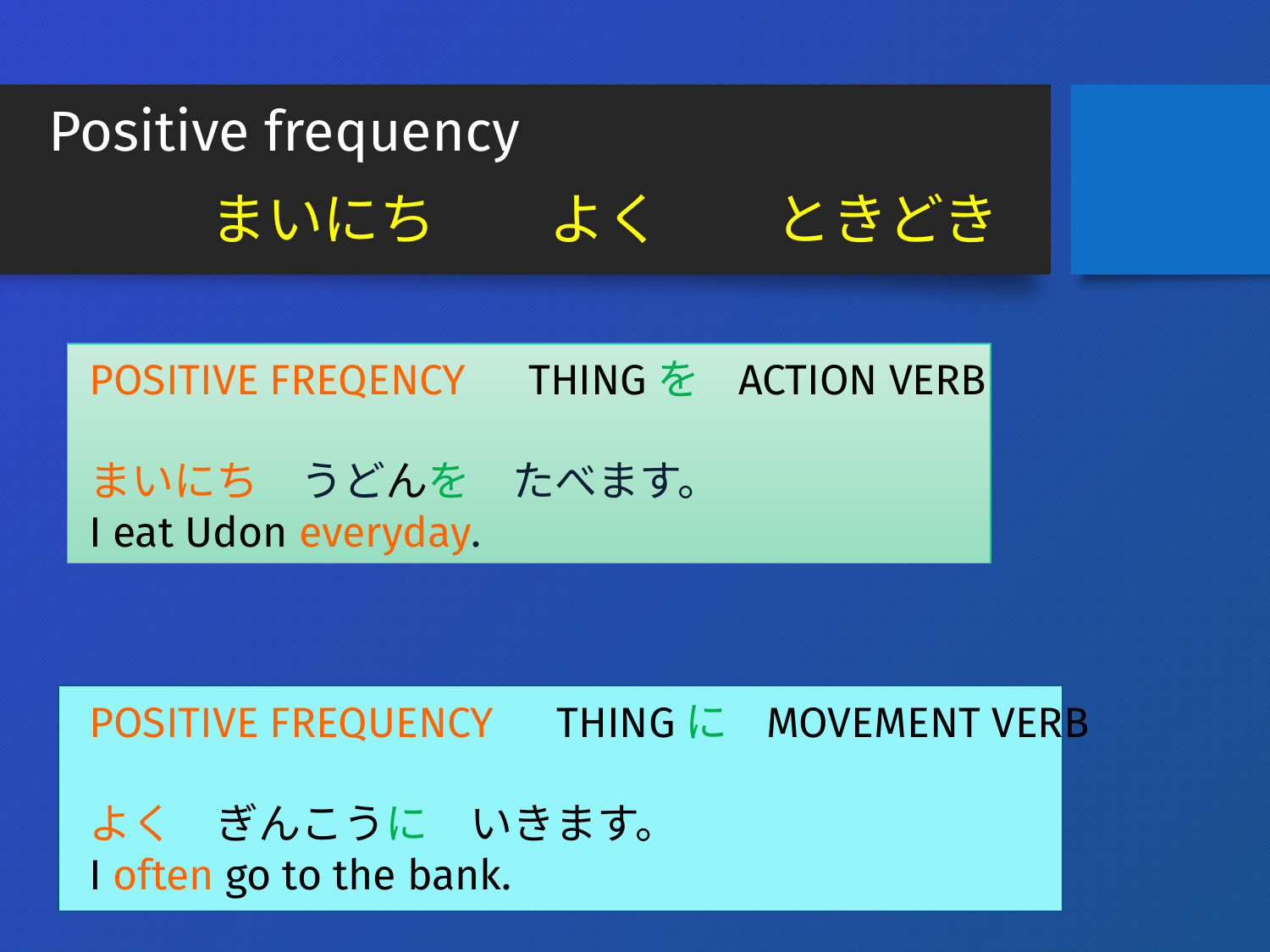

Positive frequency
まいにち　　よく　　ときどき

POSITIVE FREQENCY　THINGを   ACTION VERB

まいにち　うどんを　たべます。
I eat Udon everyday.

POSITIVE FREQUENCY　THINGに   MOVEMENT VERB

よく　ぎんこうに　いきます。
I often go to the bank.